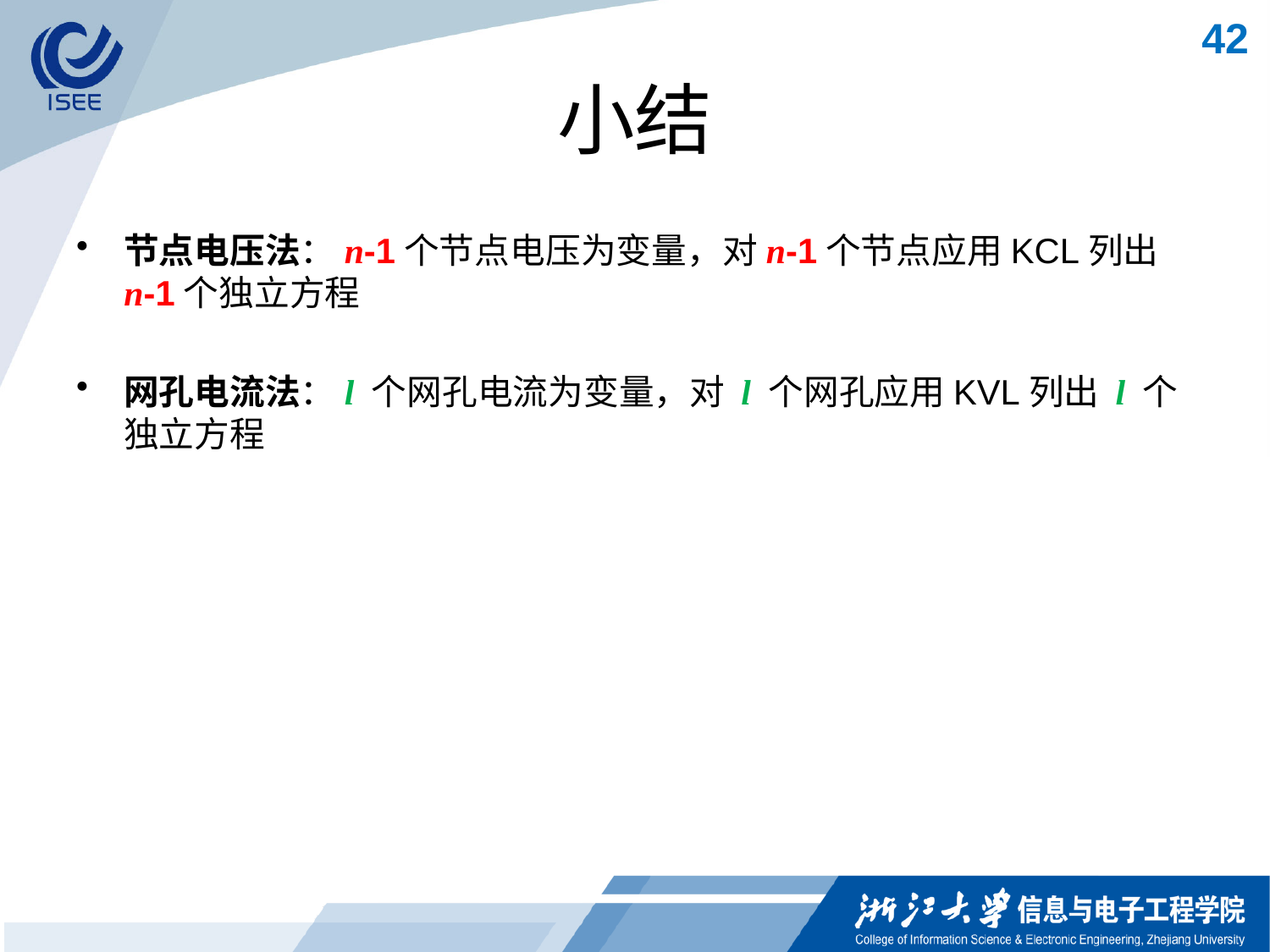

42
# 小结
节点电压法：n-1个节点电压为变量，对n-1个节点应用KCL列出n-1个独立方程

网孔电流法：l 个网孔电流为变量，对 l 个网孔应用KVL列出 l 个独立方程